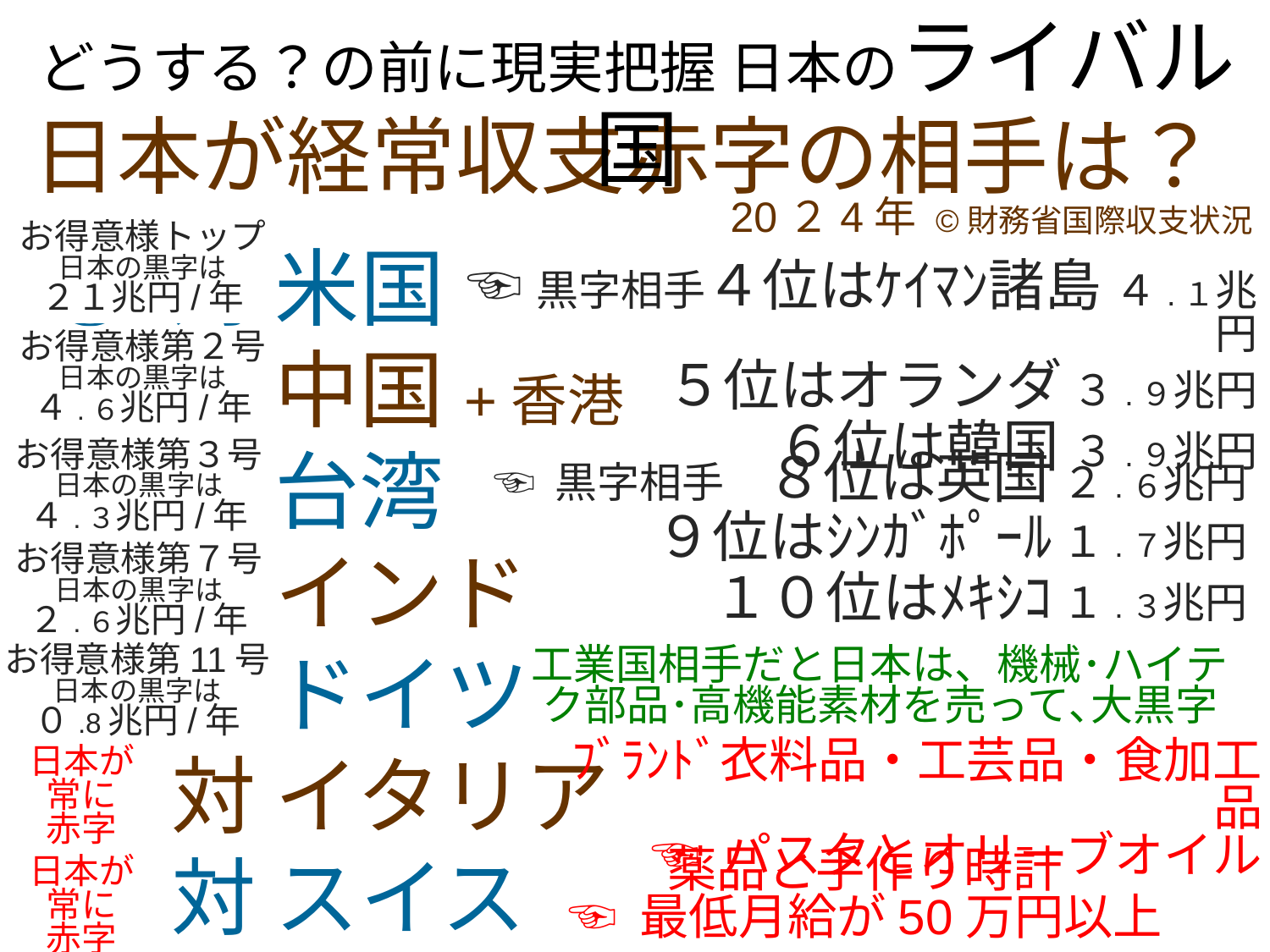

どうする？の前に現実把握 日本のライバル国
日本が経常収支赤字の相手は？
20２4年 ©財務省国際収支状況
お得意様トップ
日本の黒字は
２１兆円/年
① 対 米国
② 対 中国+香港
③ 対 台湾
④ 対 インド
⑤ 対 ドイツ
⑥ 対 イタリア
⑦ 対 スイス
☜黒字相手４位はｹｲﾏﾝ諸島 ４.１兆円
５位はオランダ ３.９兆円
６位は韓国 ３.９兆円
お得意様第２号
日本の黒字は
４.６兆円/年
お得意様第３号
日本の黒字は
４.３兆円/年
☜ 黒字相手　８位は英国 ２.６兆円
９位はｼﾝｶﾞﾎﾟｰﾙ １.７兆円
１０位はﾒｷｼｺ １.３兆円

お得意様第７号
日本の黒字は
２.６兆円/年
お得意様第11号
日本の黒字は
０.8兆円/年
工業国相手だと日本は、機械･ハイテク部品･高機能素材を売って､大黒字
ﾌﾞﾗﾝﾄﾞ衣料品・工芸品・食加工品
☜ パスタとオリーブオイル
日本が
常に
赤字
薬品と手作り時計
☜ 最低月給が50万円以上
日本が
常に
赤字